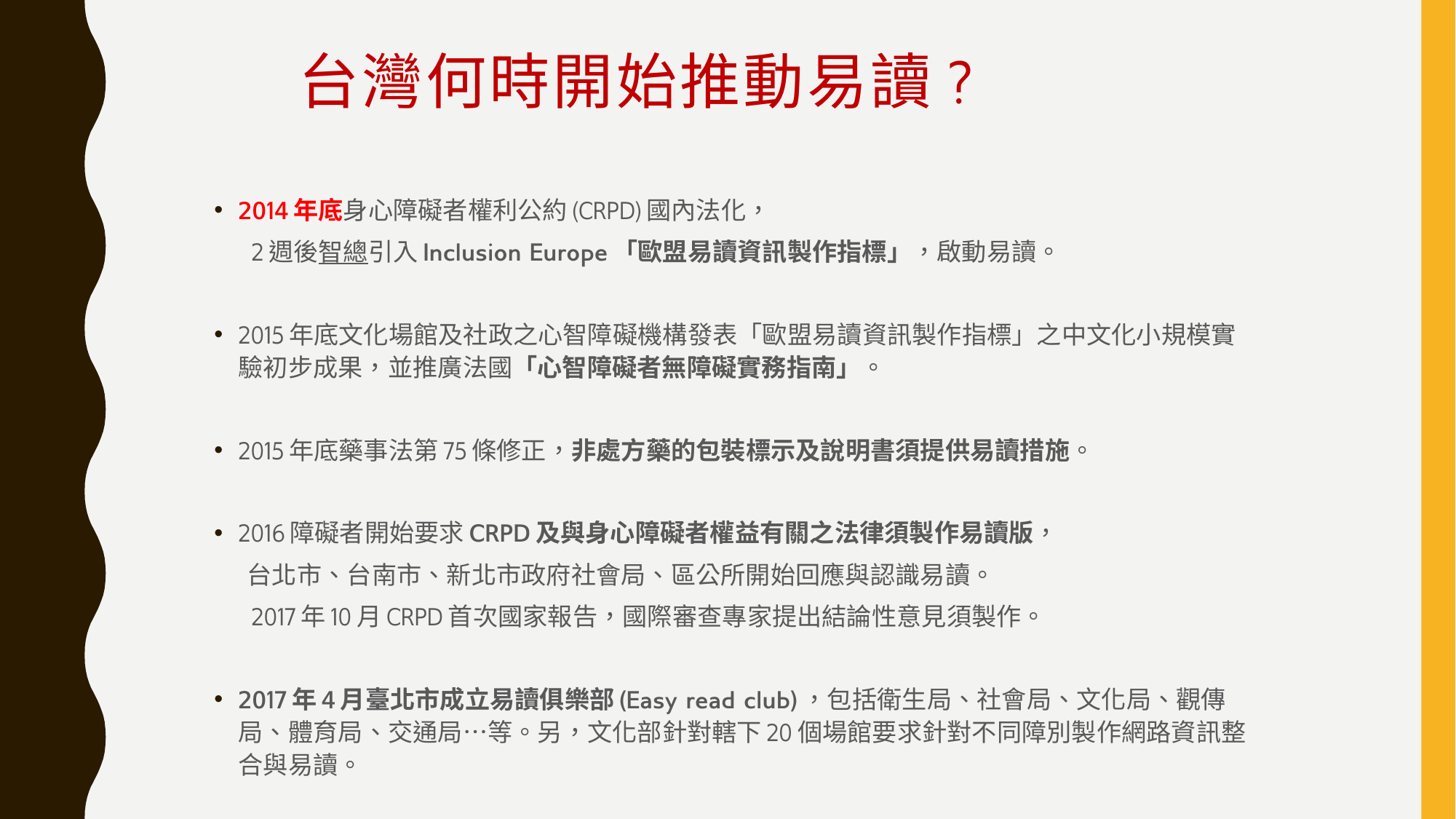

# 台灣何時開始推動易讀?
2014年底身心障礙者權利公約(CRPD)國內法化，
     2週後智總引入Inclusion Europe「歐盟易讀資訊製作指標」，啟動易讀。

2015年底文化場館及社政之心智障礙機構發表「歐盟易讀資訊製作指標」之中文化小規模實驗初步成果，並推廣法國「心智障礙者無障礙實務指南」。

2015年底藥事法第75條修正，非處方藥的包裝標示及說明書須提供易讀措施。

2016障礙者開始要求CRPD及與身心障礙者權益有關之法律須製作易讀版，
     台北市、台南市、新北市政府社會局、區公所開始回應與認識易讀。
     2017年10月CRPD首次國家報告，國際審查專家提出結論性意見須製作。

2017年4月臺北市成立易讀俱樂部(Easy read club)，包括衛生局、社會局、文化局、觀傳局、體育局、交通局…等。另，文化部針對轄下20個場館要求針對不同障別製作網路資訊整合與易讀。